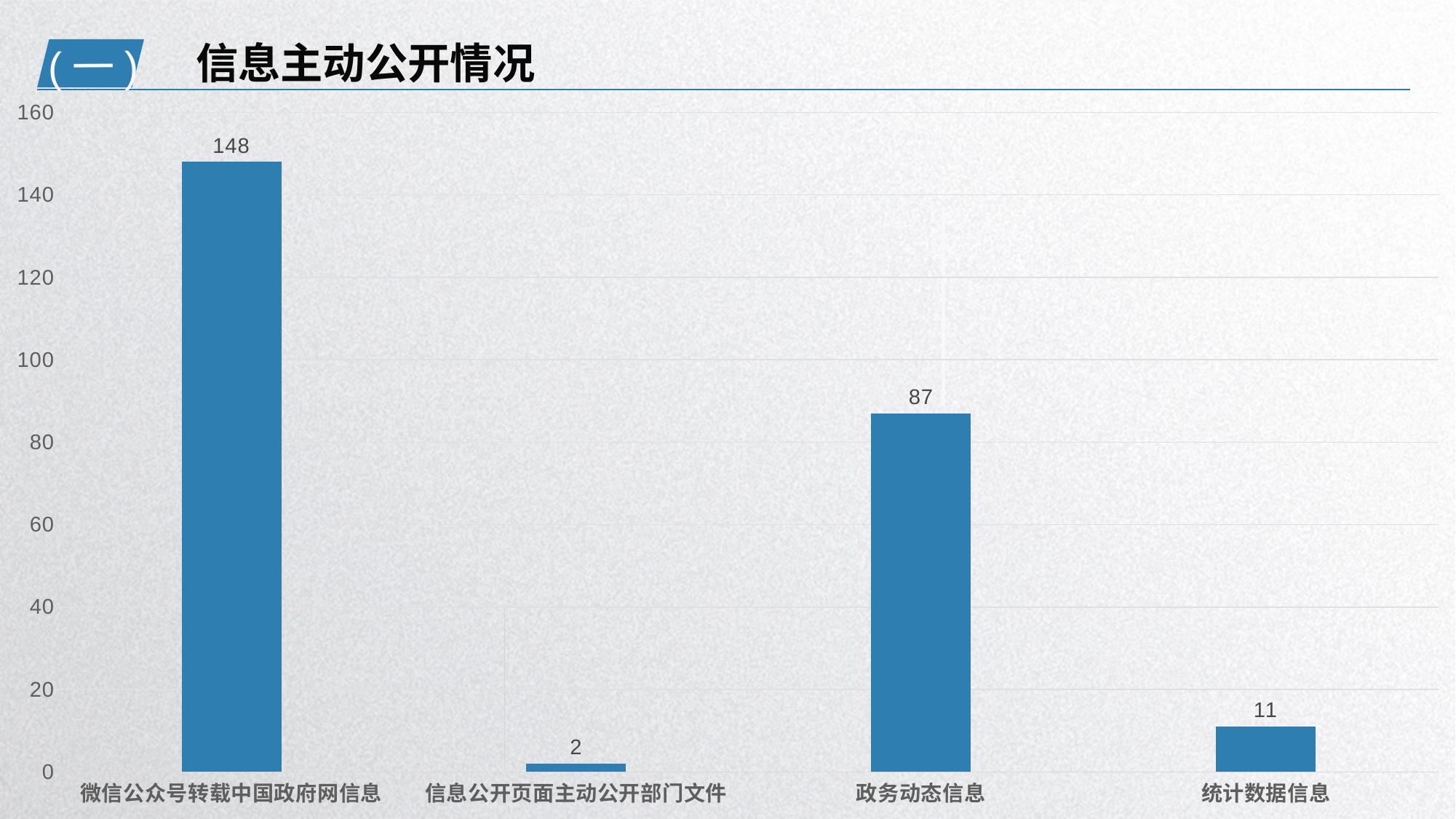

信息主动公开情况
(一)

### Chart

| Category | 系列 1 |
|---|---|
| 微信公众号转载中国政府网信息 | 148.0 |
| 信息公开页面主动公开部门文件 | 2.0 |
| 政务动态信息 | 87.0 |
| 统计数据信息 | 11.0 |